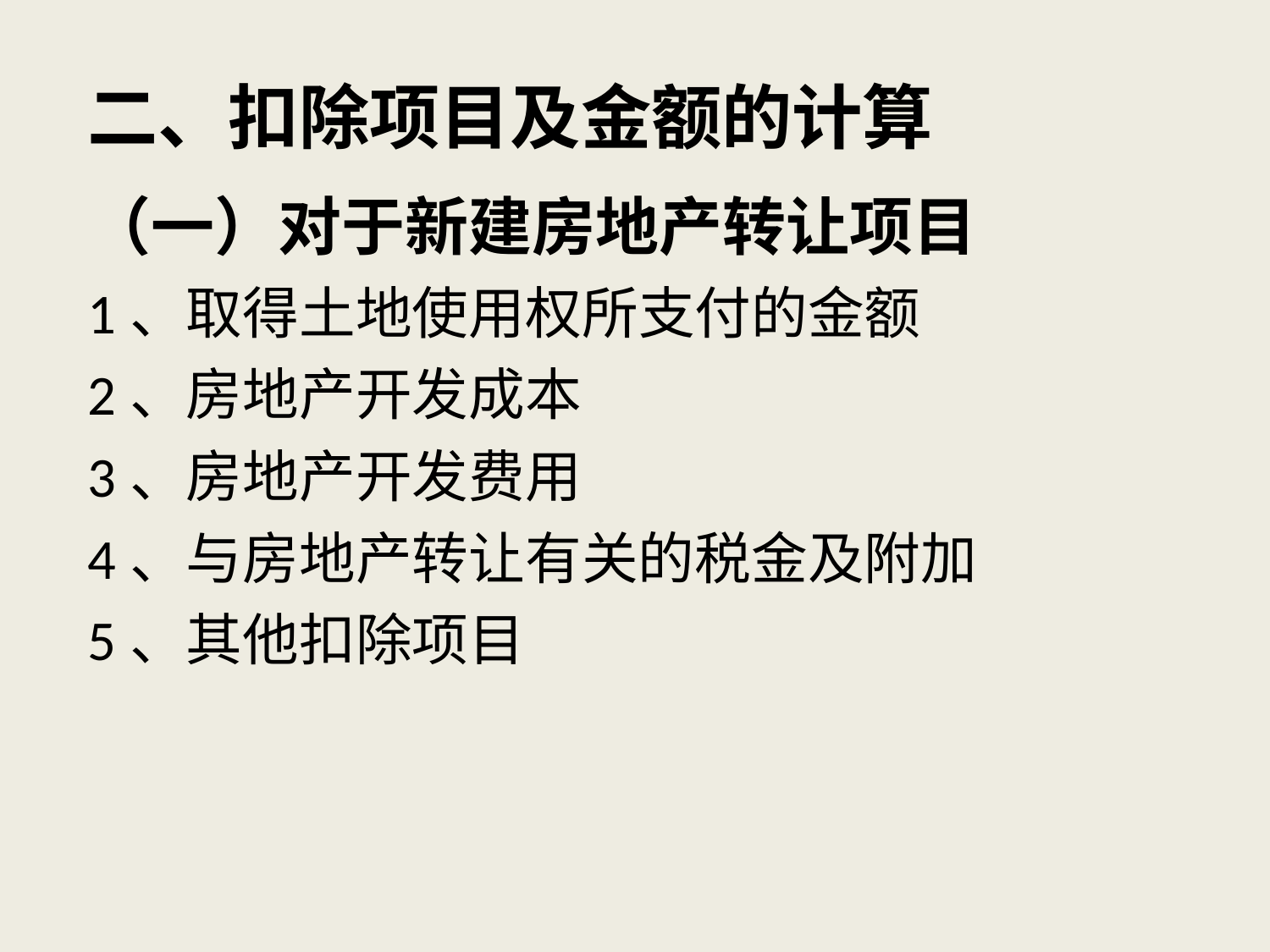

# 二、扣除项目及金额的计算
（一）对于新建房地产转让项目
1、取得土地使用权所支付的金额
2、房地产开发成本
3、房地产开发费用
4、与房地产转让有关的税金及附加
5、其他扣除项目